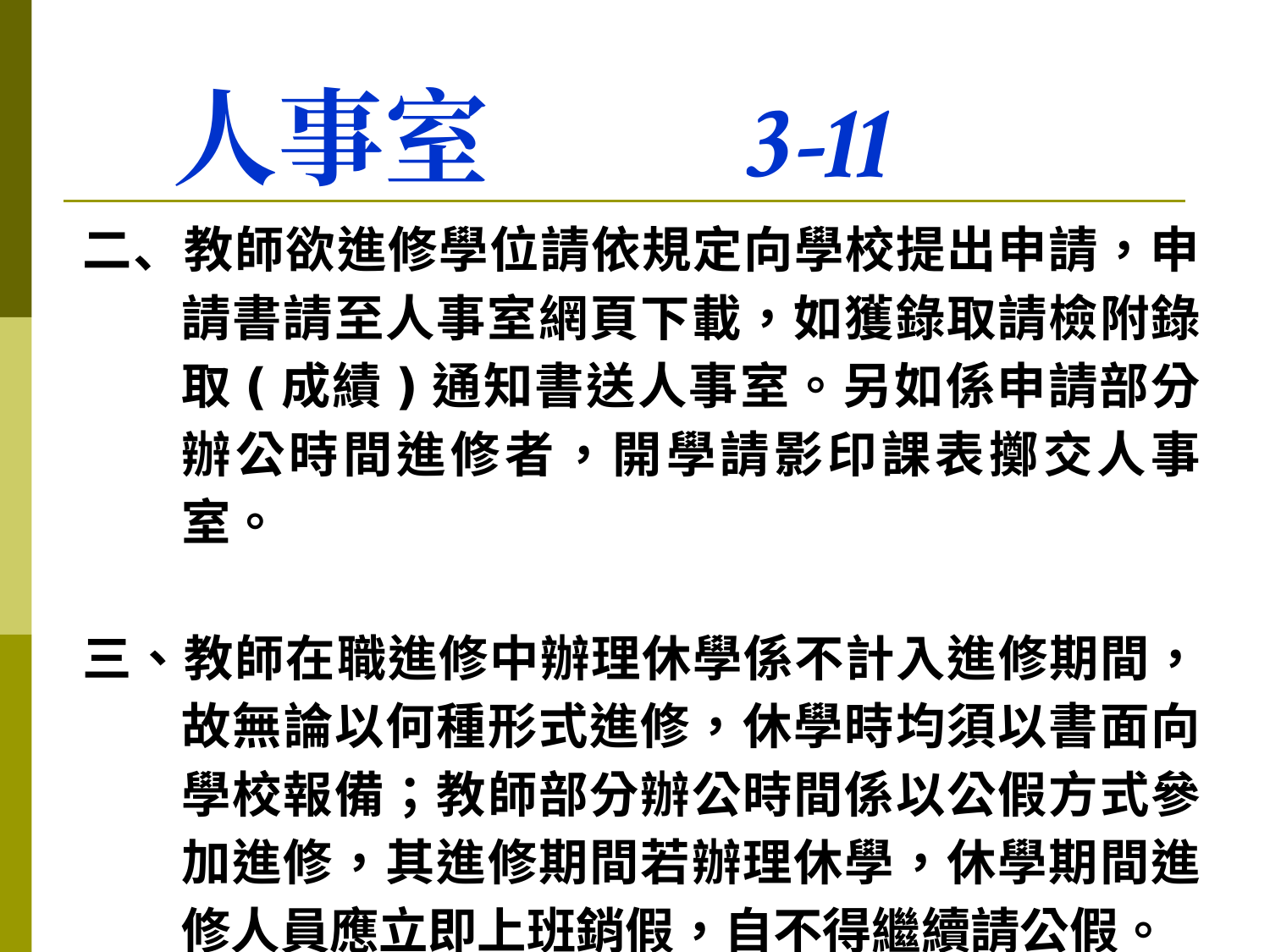

# 人事室            3-11
二、教師欲進修學位請依規定向學校提出申請，申請書請至人事室網頁下載，如獲錄取請檢附錄取(成績)通知書送人事室。另如係申請部分辦公時間進修者，開學請影印課表擲交人事室。

三、教師在職進修中辦理休學係不計入進修期間，故無論以何種形式進修，休學時均須以書面向學校報備；教師部分辦公時間係以公假方式參加進修，其進修期間若辦理休學，休學期間進修人員應立即上班銷假，自不得繼續請公假。